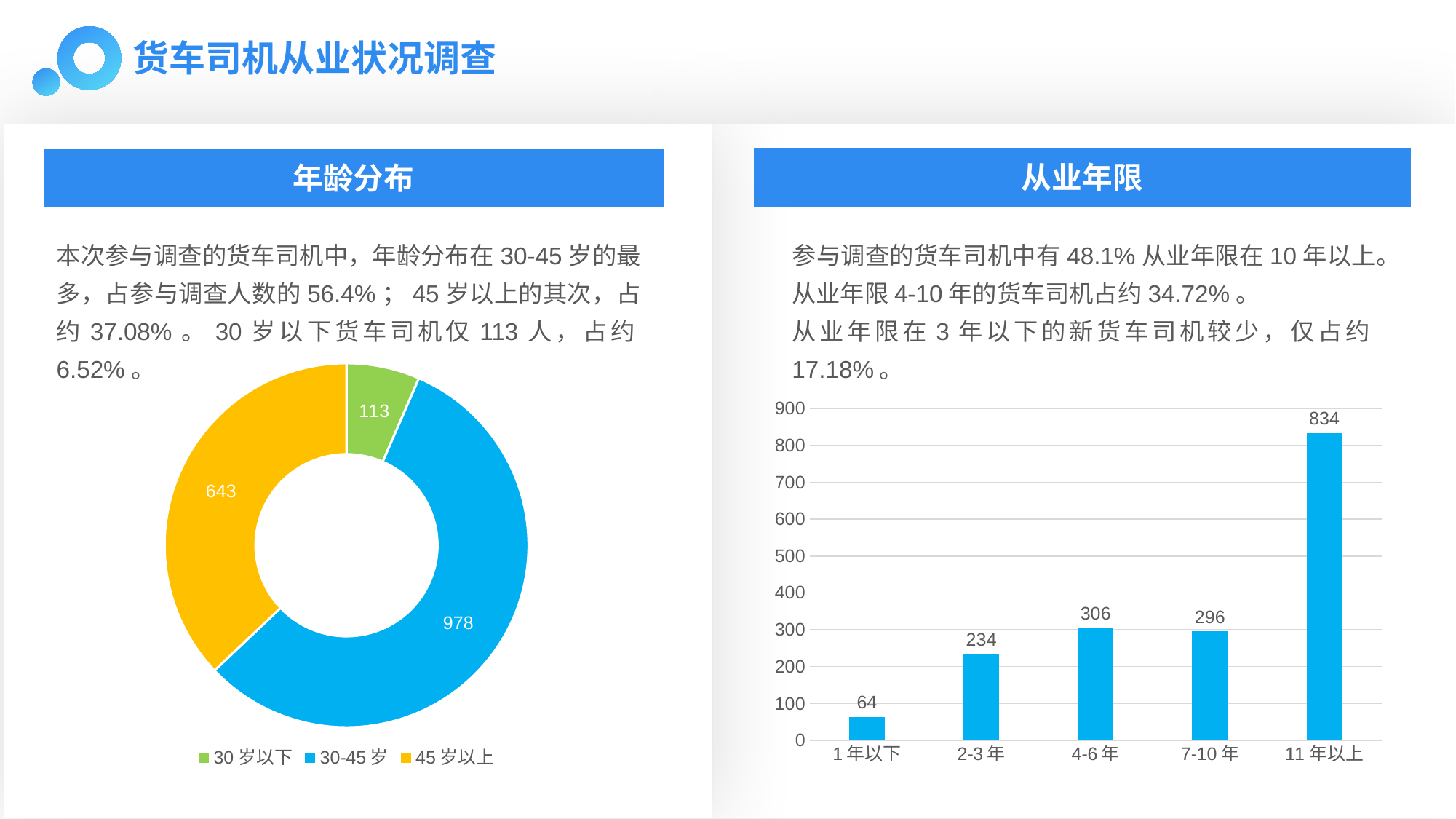

货车司机从业状况调查

从业年限

年龄分布
本次参与调查的货车司机中，年龄分布在30-45岁的最多，占参与调查人数的56.4%；45岁以上的其次，占约37.08%。30岁以下货车司机仅113人，占约6.52%。
参与调查的货车司机中有48.1%从业年限在10年以上。
从业年限4-10年的货车司机占约34.72%。
从业年限在3年以下的新货车司机较少，仅占约17.18%。

### Chart

| Category |  |
|---|---|
| 30岁以下 | 113.0 |
| 30-45岁 | 978.0 |
| 45岁以上 | 643.0 |

### Chart

| Category |  |
|---|---|
| 1年以下 | 64.0 |
| 2-3年 | 234.0 |
| 4-6年 | 306.0 |
| 7-10年 | 296.0 |
| 11年以上 | 834.0 |